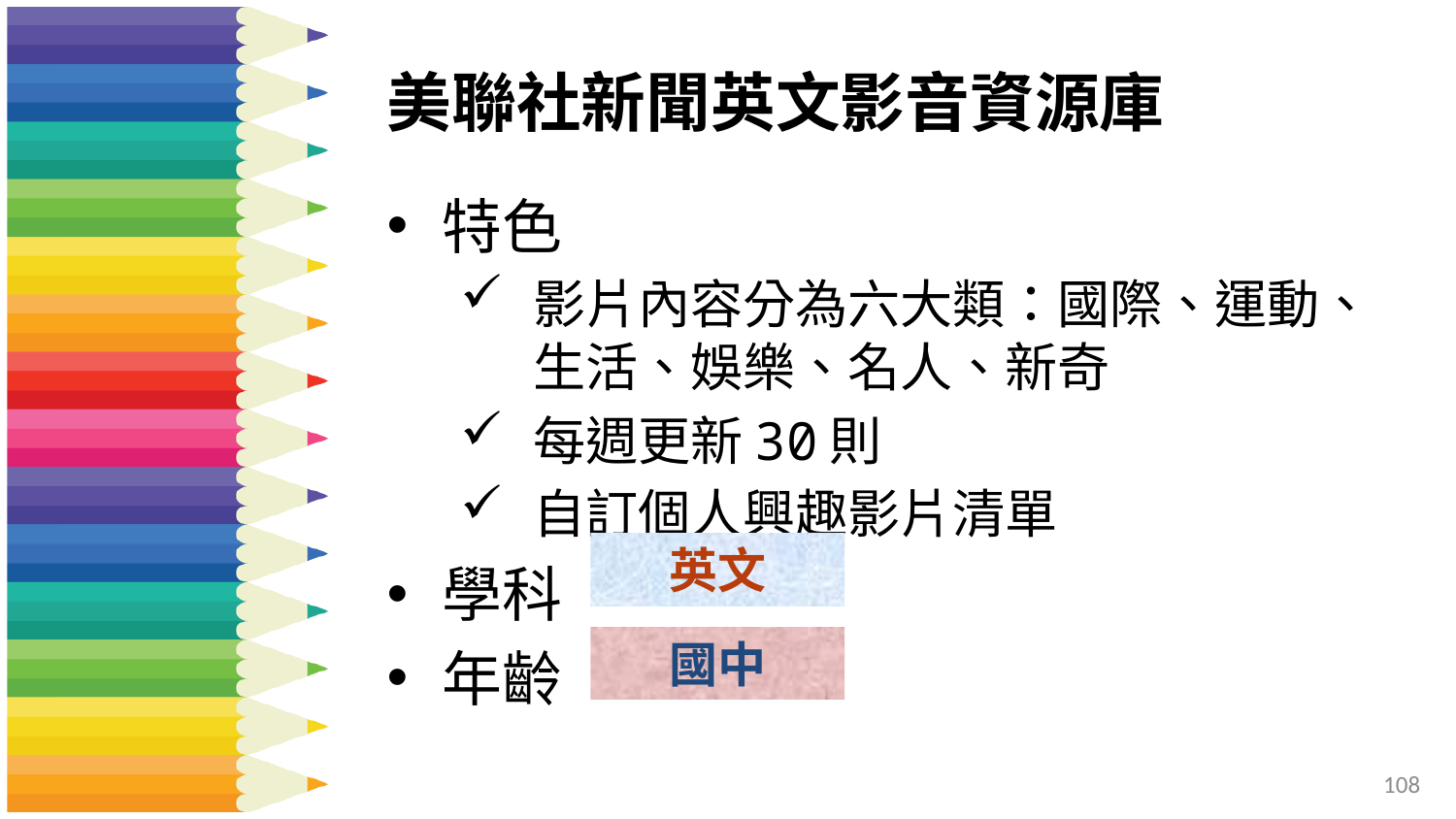

# 美聯社新聞英文影音資源庫
特色
影片內容分為六大類：國際、運動、生活、娛樂、名人、新奇
每週更新30則
自訂個人興趣影片清單
學科
年齡

英文
國中
108